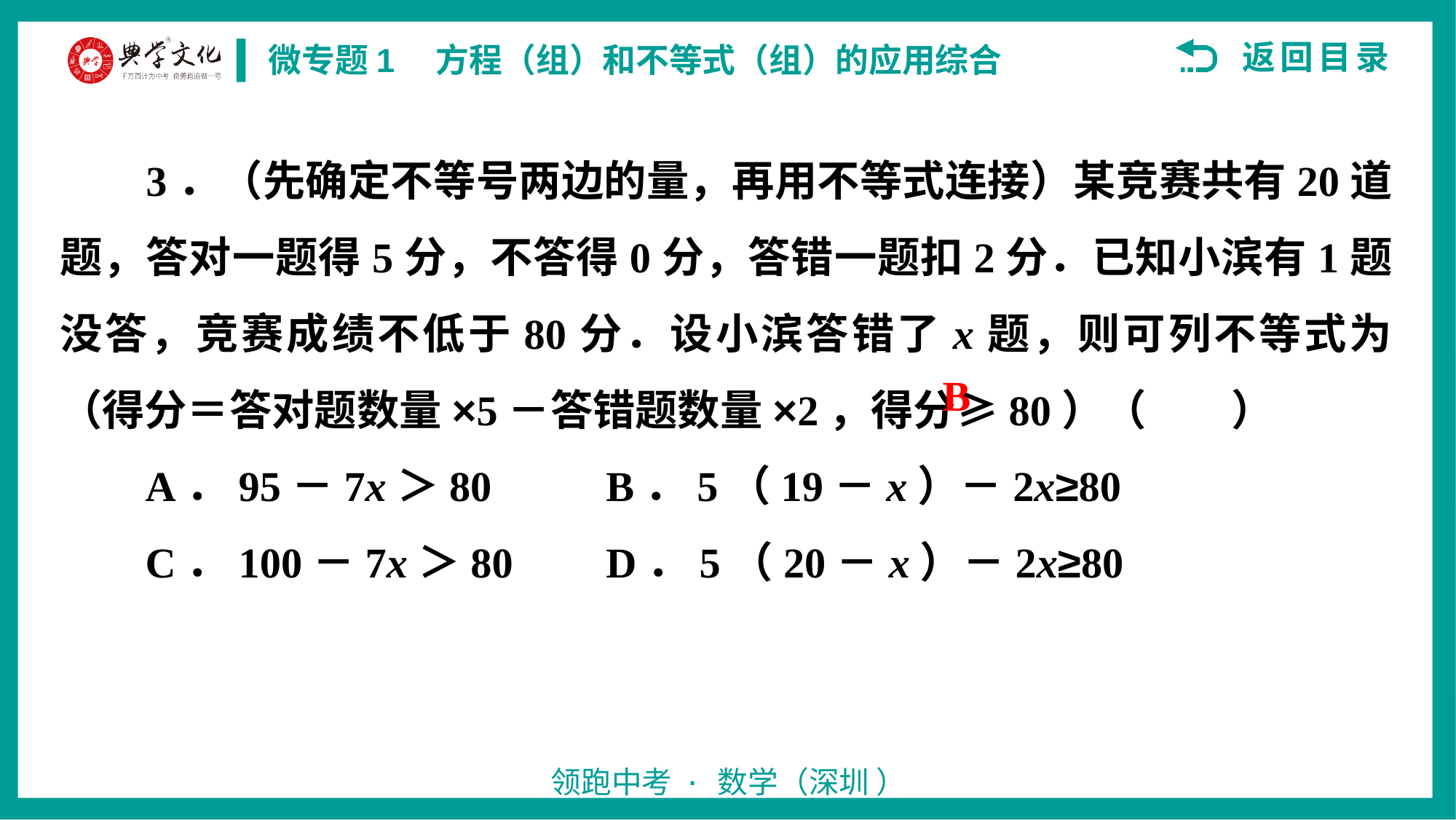

3．（先确定不等号两边的量，再用不等式连接）某竞赛共有20道题，答对一题得5分，不答得0分，答错一题扣2分．已知小滨有1题没答，竞赛成绩不低于80分．设小滨答错了x题，则可列不等式为（得分＝答对题数量×5－答错题数量×2，得分≥80）（　　）
A．95－7x＞80    	B．5（19－x）－2x≥80
C．100－7x＞80    	D．5（20－x）－2x≥80
B